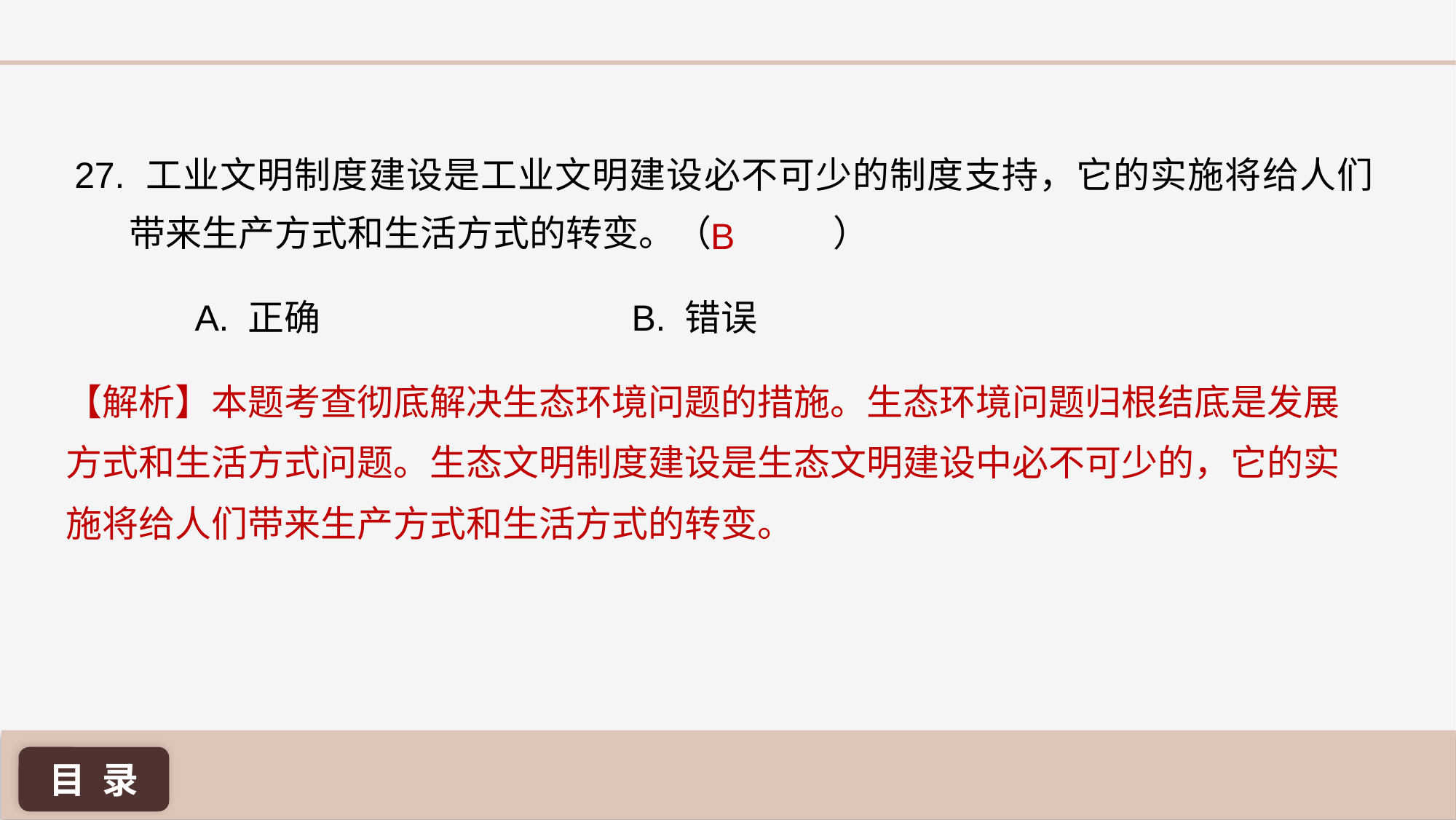

27. 工业文明制度建设是工业文明建设必不可少的制度支持，它的实施将给人们带来生产方式和生活方式的转变。（	      ）
B
A. 正确 			B. 错误
【解析】本题考查彻底解决生态环境问题的措施。生态环境问题归根结底是发展方式和生活方式问题。生态文明制度建设是生态文明建设中必不可少的，它的实施将给人们带来生产方式和生活方式的转变。